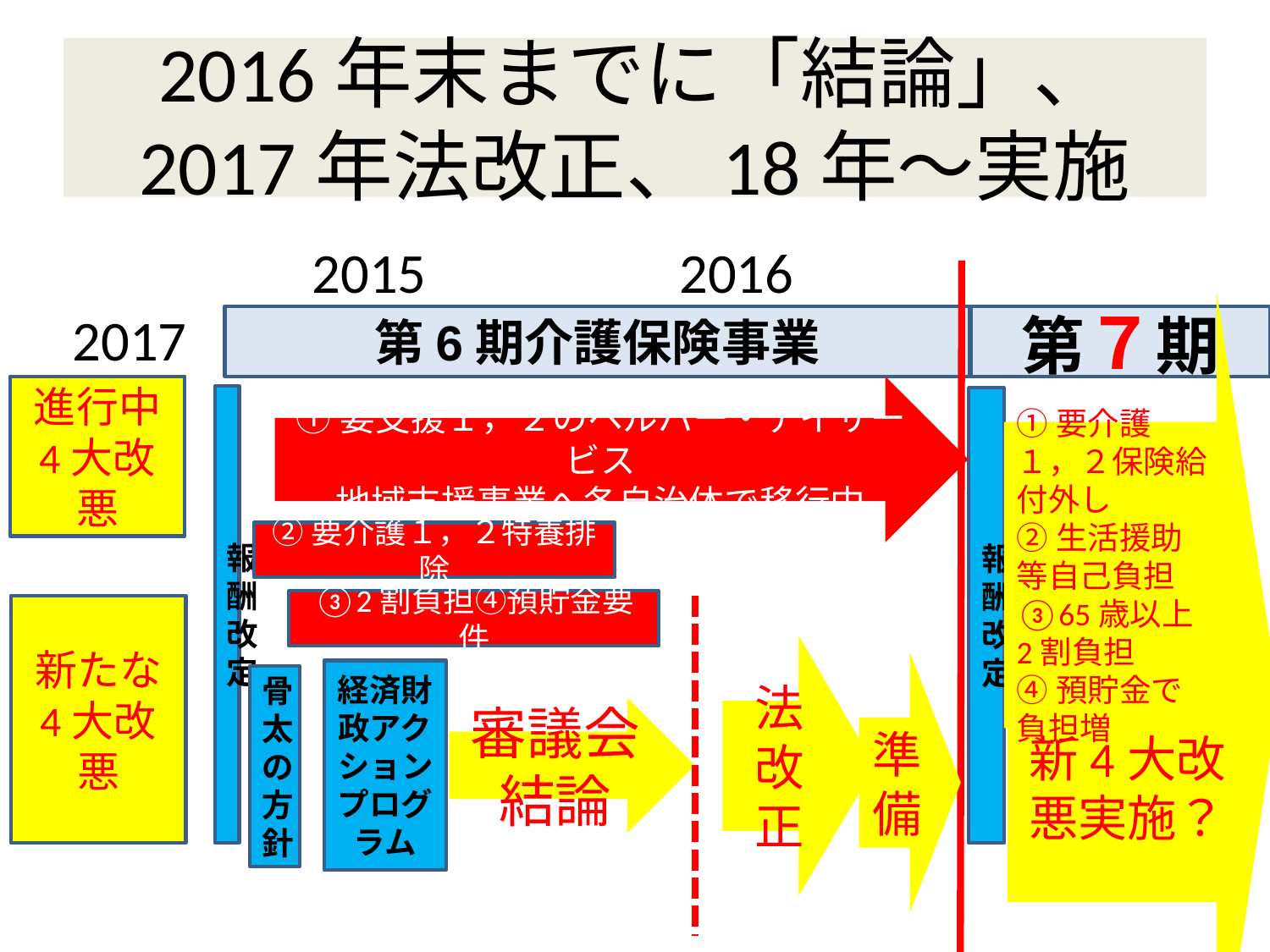

# 2016年末までに「結論」、 2017年法改正、18年～実施
　　　　2015　　　　2016　　　　　2017　　　2018

新4大改悪実施？
第6期介護保険事業
第７期
進行中
4大改悪
①要支援１，２のヘルパー・デイサービス
地域支援事業へ各自治体で移行中
報酬改定
報酬改定
①要介護１，２保険給付外し
②生活援助等自己負担
③65歳以上2割負担
④預貯金で負担増
②要介護１，２特養排除
③2割負担④預貯金要件
新たな
4大改悪
法改正
準備
経済財政アクションプログラム
骨太の方針
審議会結論